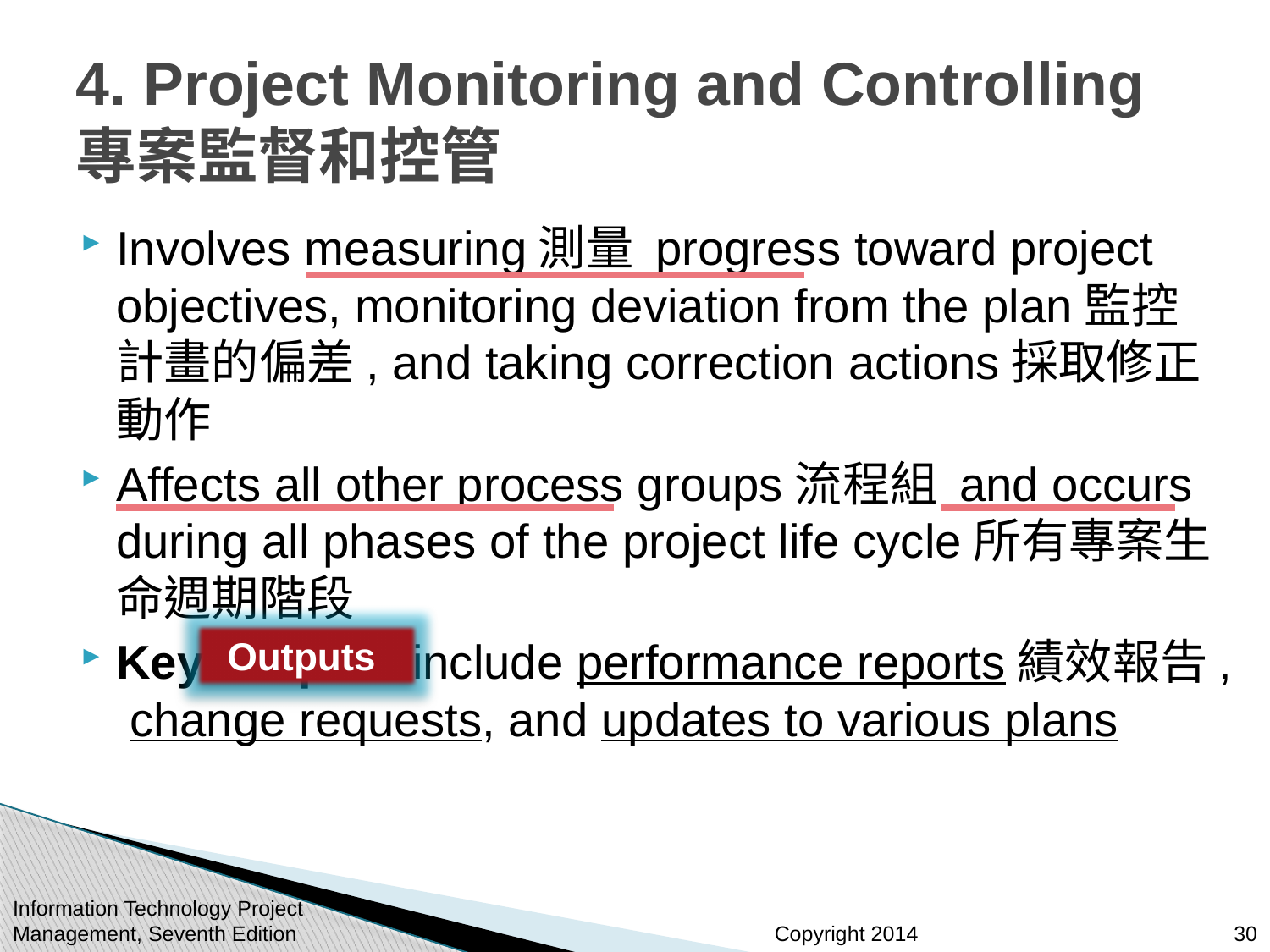

# 4. Project Monitoring and Controlling專案監督和控管
Involves measuring測量 progress toward project objectives, monitoring deviation from the plan監控計畫的偏差, and taking correction actions採取修正動作
Affects all other process groups流程組 and occurs during all phases of the project life cycle所有專案生命週期階段
Key Outputs include performance reports績效報告, change requests, and updates to various plans
Outputs
Information Technology Project Management, Seventh Edition
30